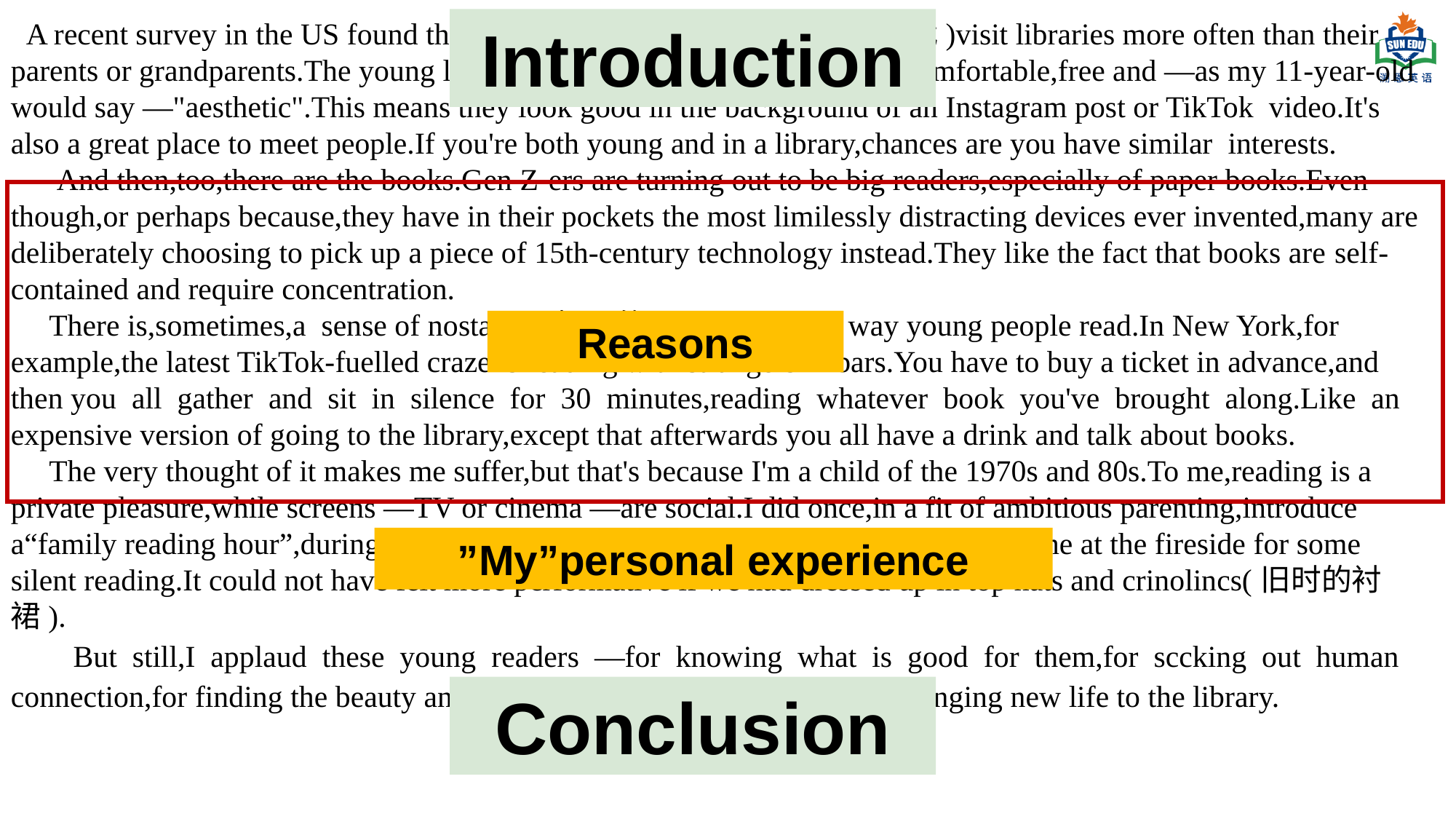

Introduction
  A recent survey in the US found that Gen Z-ers and Millennials(千禧一代)visit libraries more often than their parents or grandparents.The young love librarics because they are sccure,comfortable,free and —as my 11-year-old would say —"aesthetic".This means they look good in the background of an Instagram post or TikTok  video.It's also a great place to meet people.If you're both young and in a library,chances are you have similar  interests.      And then,too,there are the books.Gen Z-ers are turning out to be big readers,especially of paper books.Even though,or perhaps because,they have in their pockets the most limilessly distracting devices ever invented,many are deliberately choosing to pick up a piece of 15th-century technology instead.They like the fact that books are self-contained and require concentration.     There is,sometimes,a  sense of nostalgic(怀旧的) cosplay in the way young people read.In New York,for example,the latest TikTok-fuelled craze is reading with strangers in bars.You have to buy a ticket in advance,and then you  all  gather  and  sit  in  silence  for  30  minutes,reading  whatever  book  you've  brought  along.Like  an expensive version of going to the library,except that afterwards you all have a drink and talk about books.     The very thought of it makes me suffer,but that's because I'm a child of the 1970s and 80s.To me,reading is a private pleasure,while screens —TV or cinema —are social.I did once,in a fit of ambitious parenting,introduce a“family reading hour”,during which my husband and children were pressed to join me at the fireside for some silent reading.It could not have felt more pcrformative if we had dressed up in top hats and crinolincs(旧时的衬 裙).    But  still,I  applaud  these  young  readers  —for  knowing  what  is  good  for  them,for  sccking  out  human connection,for finding the beauty and pleasure in old institutions,and for bringing new life to the library.

Reasons
”My”personal experience
Conclusion